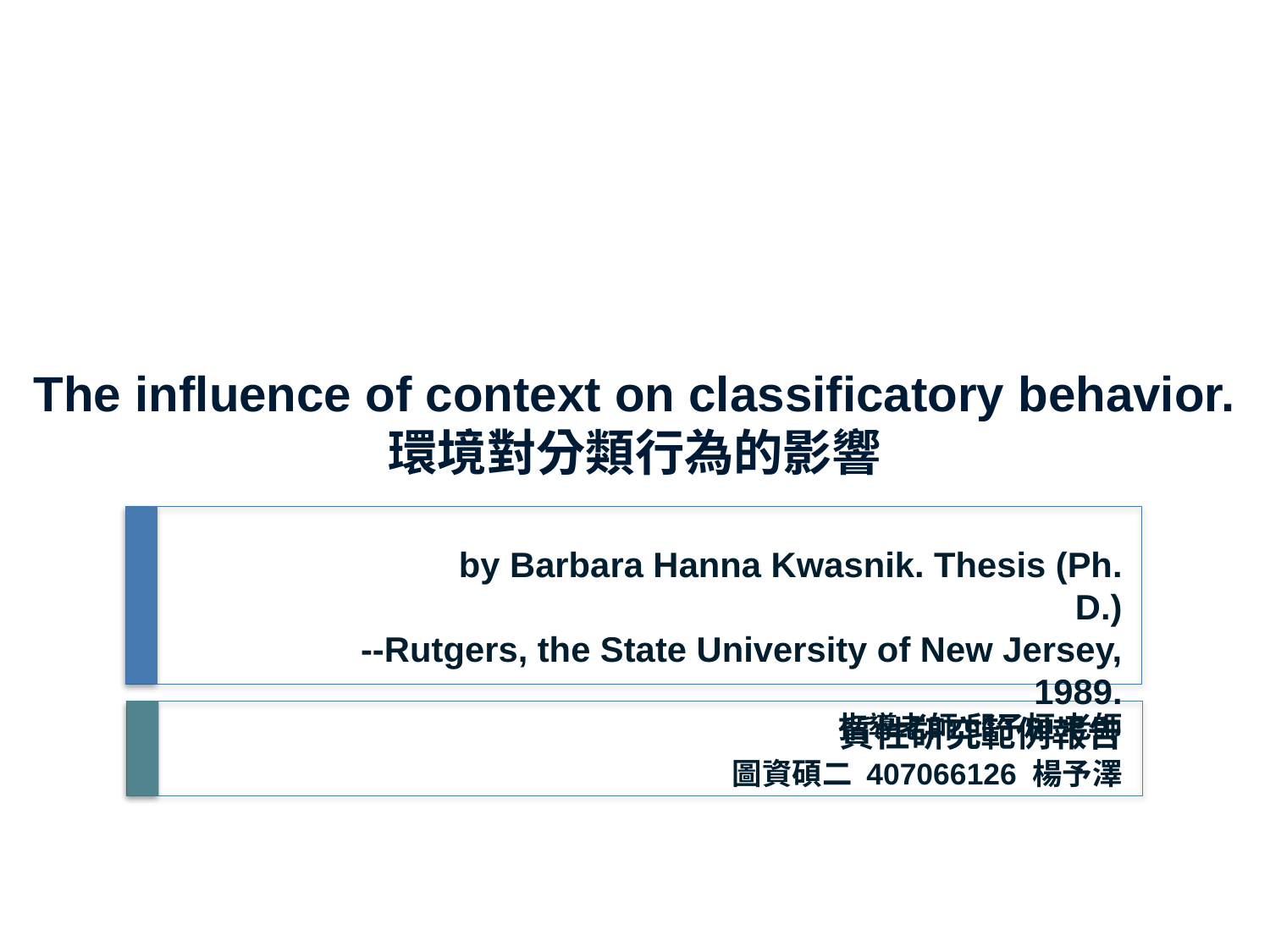

# The influence of context on classificatory behavior. 環境對分類行為的影響
                             by Barbara Hanna Kwasnik. Thesis (Ph. D.)
           --Rutgers, the State University of New Jersey, 1989.
質性研究範例報告
指導老師 邱子恒 老師
圖資碩二 407066126 楊予澤